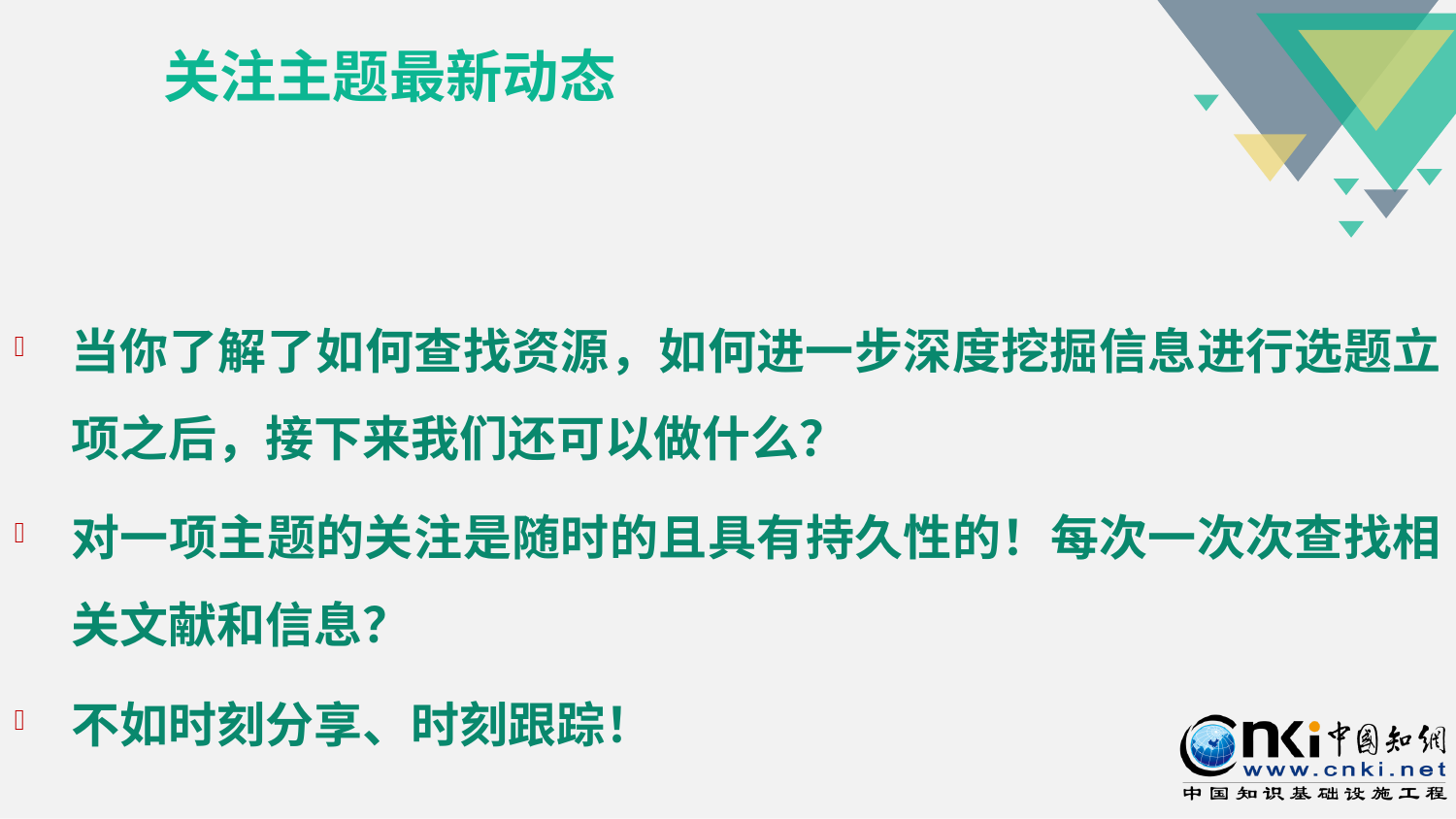

# 关注主题最新动态
当你了解了如何查找资源，如何进一步深度挖掘信息进行选题立项之后，接下来我们还可以做什么？
对一项主题的关注是随时的且具有持久性的！每次一次次查找相关文献和信息？
不如时刻分享、时刻跟踪！